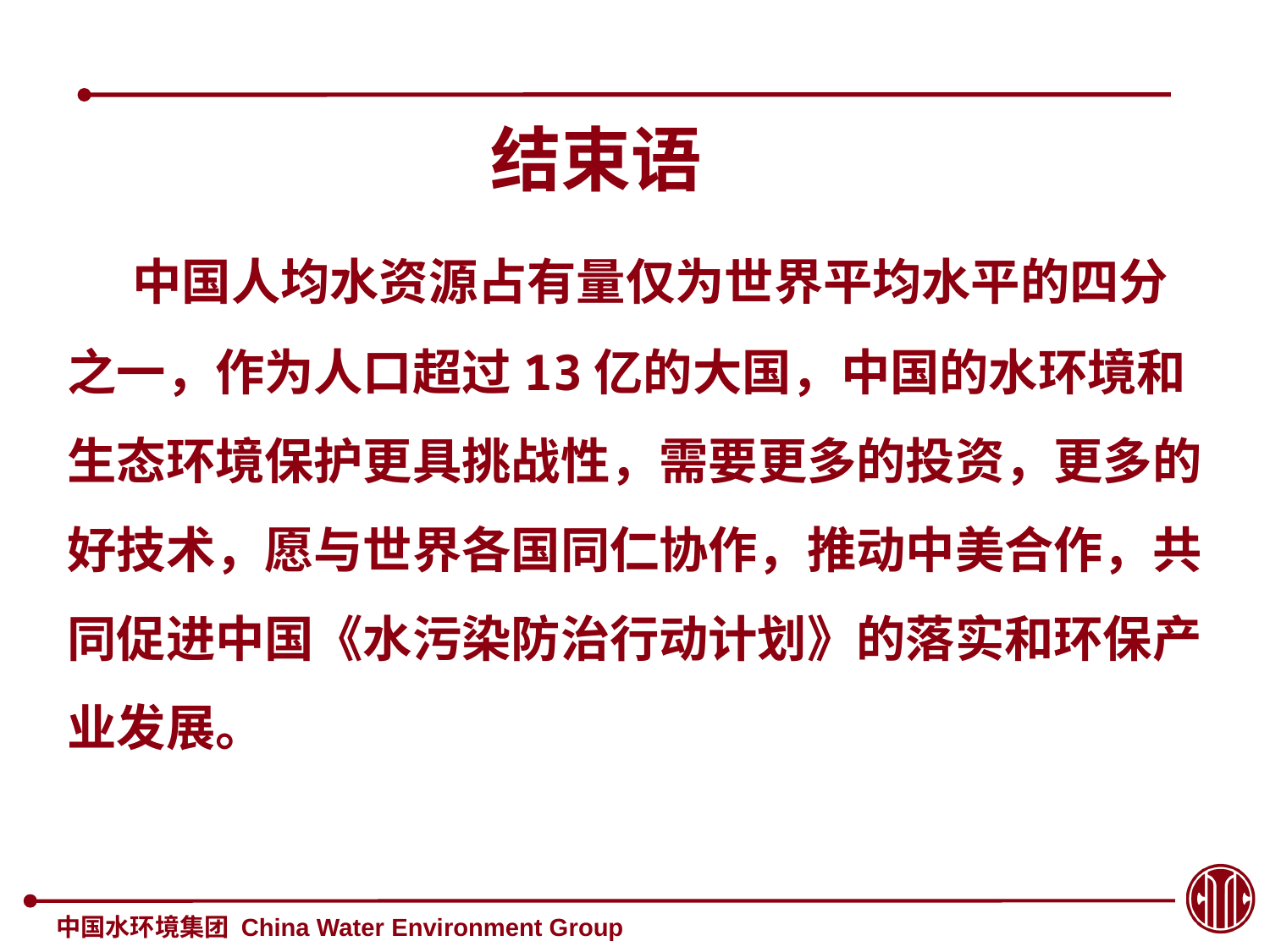

结束语
    中国人均水资源占有量仅为世界平均水平的四分之一，作为人口超过13亿的大国，中国的水环境和生态环境保护更具挑战性，需要更多的投资，更多的好技术，愿与世界各国同仁协作，推动中美合作，共同促进中国《水污染防治行动计划》的落实和环保产业发展。